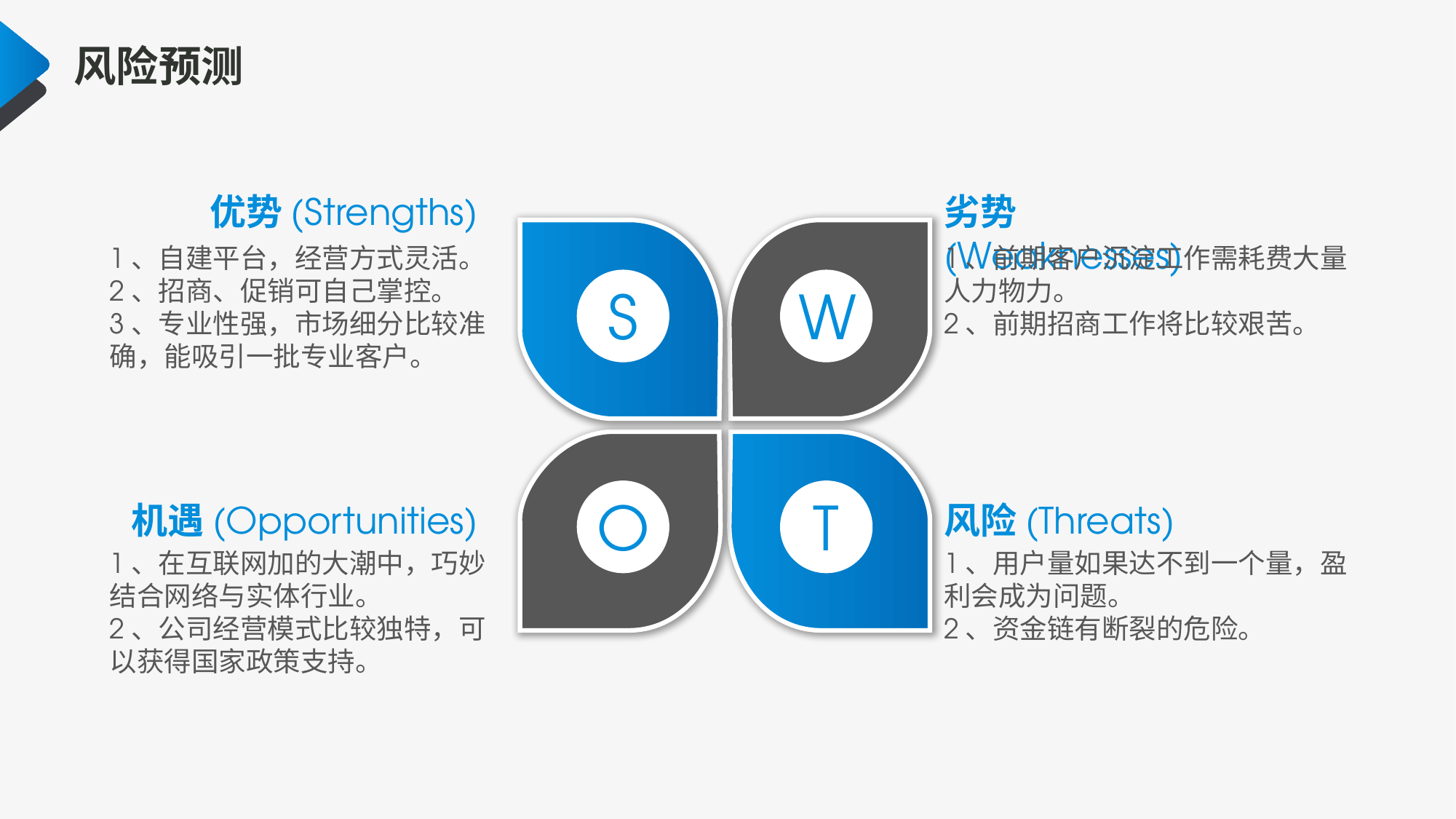

风险预测

优势(Strengths)
劣势(Weaknesses)

1、自建平台，经营方式灵活。
2、招商、促销可自己掌控。
3、专业性强，市场细分比较准确，能吸引一批专业客户。
1、前期客户沉淀工作需耗费大量人力物力。
2、前期招商工作将比较艰苦。

S
W

O
T
机遇(Opportunities)
风险(Threats)
1、在互联网加的大潮中，巧妙结合网络与实体行业。
2、公司经营模式比较独特，可以获得国家政策支持。
1、用户量如果达不到一个量，盈利会成为问题。
2、资金链有断裂的危险。